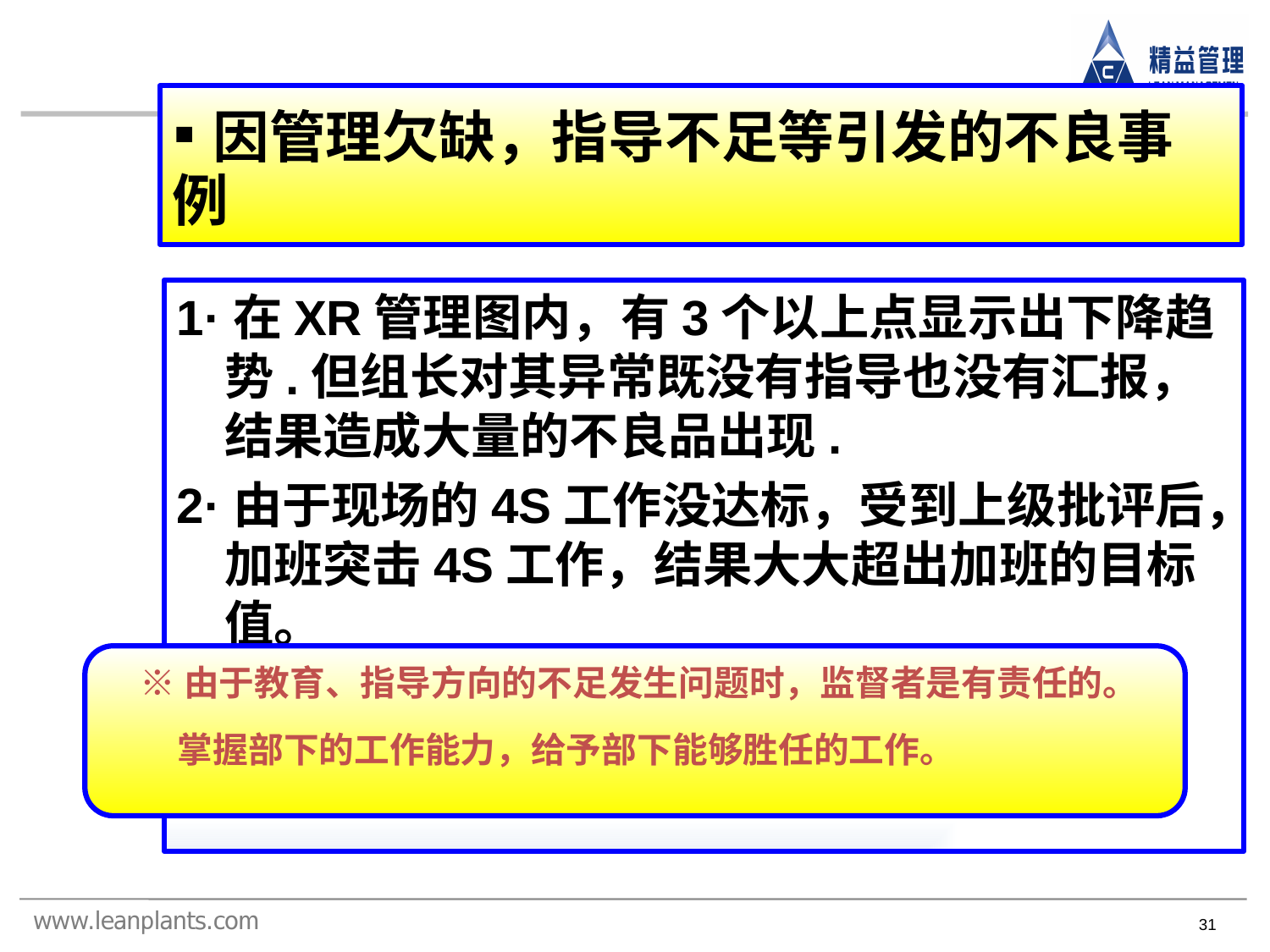

# ·因管理欠缺，指导不足等引发的不良事例
1·在XR管理图内，有3个以上点显示出下降趋势.但组长对其异常既没有指导也没有汇报，结果造成大量的不良品出现.
2·由于现场的4S工作没达标，受到上级批评后，加班突击4S工作，结果大大超出加班的目标值。
 ※由于教育、指导方向的不足发生问题时，监督者是有责任的。
掌握部下的工作能力，给予部下能够胜任的工作。